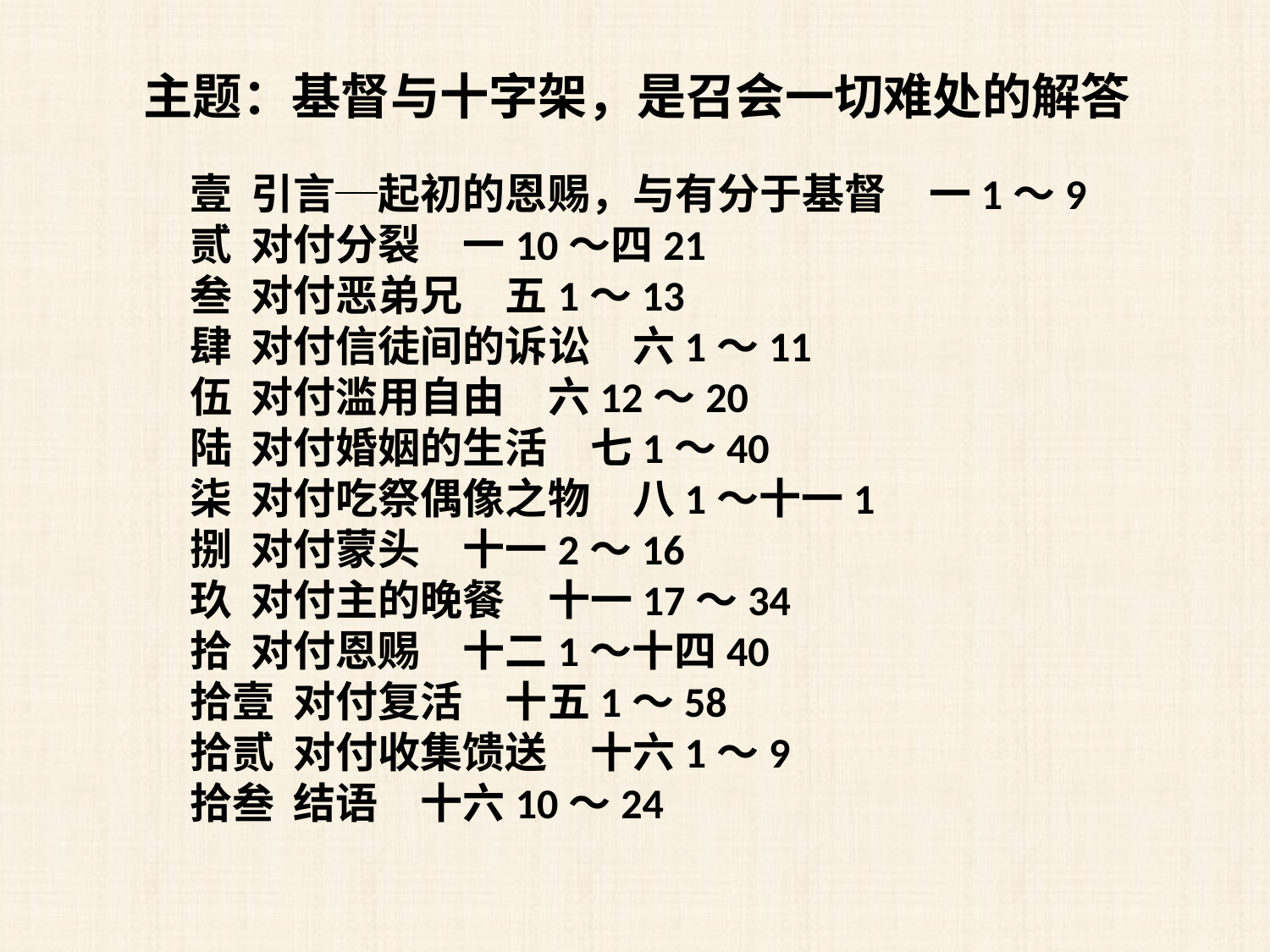

主题：基督与十字架，是召会一切难处的解答
壹  引言─起初的恩赐，与有分于基督　一1～9
贰  对付分裂　一10～四21
叁  对付恶弟兄　五1～13
肆  对付信徒间的诉讼　六1～11
伍  对付滥用自由　六12～20
陆  对付婚姻的生活　七1～40
柒  对付吃祭偶像之物　八1～十一1
捌  对付蒙头　十一2～16
玖  对付主的晚餐　十一17～34
拾  对付恩赐　十二1～十四40
拾壹  对付复活　十五1～58
拾贰  对付收集馈送　十六1～9
拾叁  结语　十六10～24